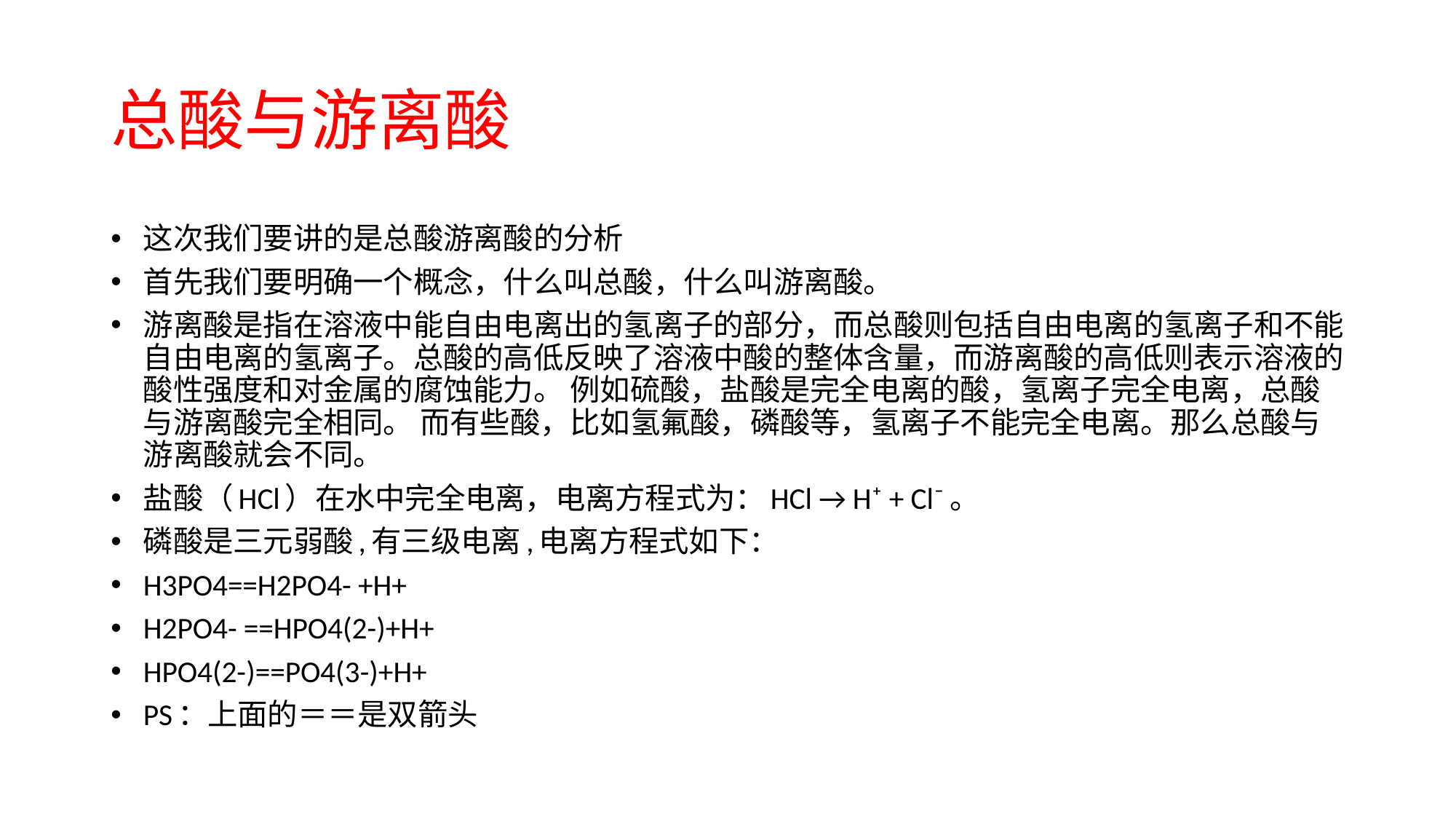

# 总酸与游离酸
这次我们要讲的是总酸游离酸的分析
首先我们要明确一个概念，什么叫总酸，什么叫游离酸。
游离酸是指在溶液中能自由电离出的氢离子的部分，而总酸则包括自由电离的氢离子和不能自由电离的氢离子。总酸的高低反映了溶液中酸的整体含量，而游离酸的高低则表示溶液的酸性强度和对金属的腐蚀能力。 例如硫酸，盐酸是完全电离的酸，氢离子完全电离，总酸与游离酸完全相同。 而有些酸，比如氢氟酸，磷酸等，氢离子不能完全电离。那么总酸与游离酸就会不同。
盐酸（HCl）在水中完全电离，电离方程式为：HCl → H⁺ + Cl⁻。
磷酸是三元弱酸,有三级电离,电离方程式如下：
H3PO4==H2PO4- +H+
H2PO4- ==HPO4(2-)+H+
HPO4(2-)==PO4(3-)+H+
PS：上面的＝＝是双箭头